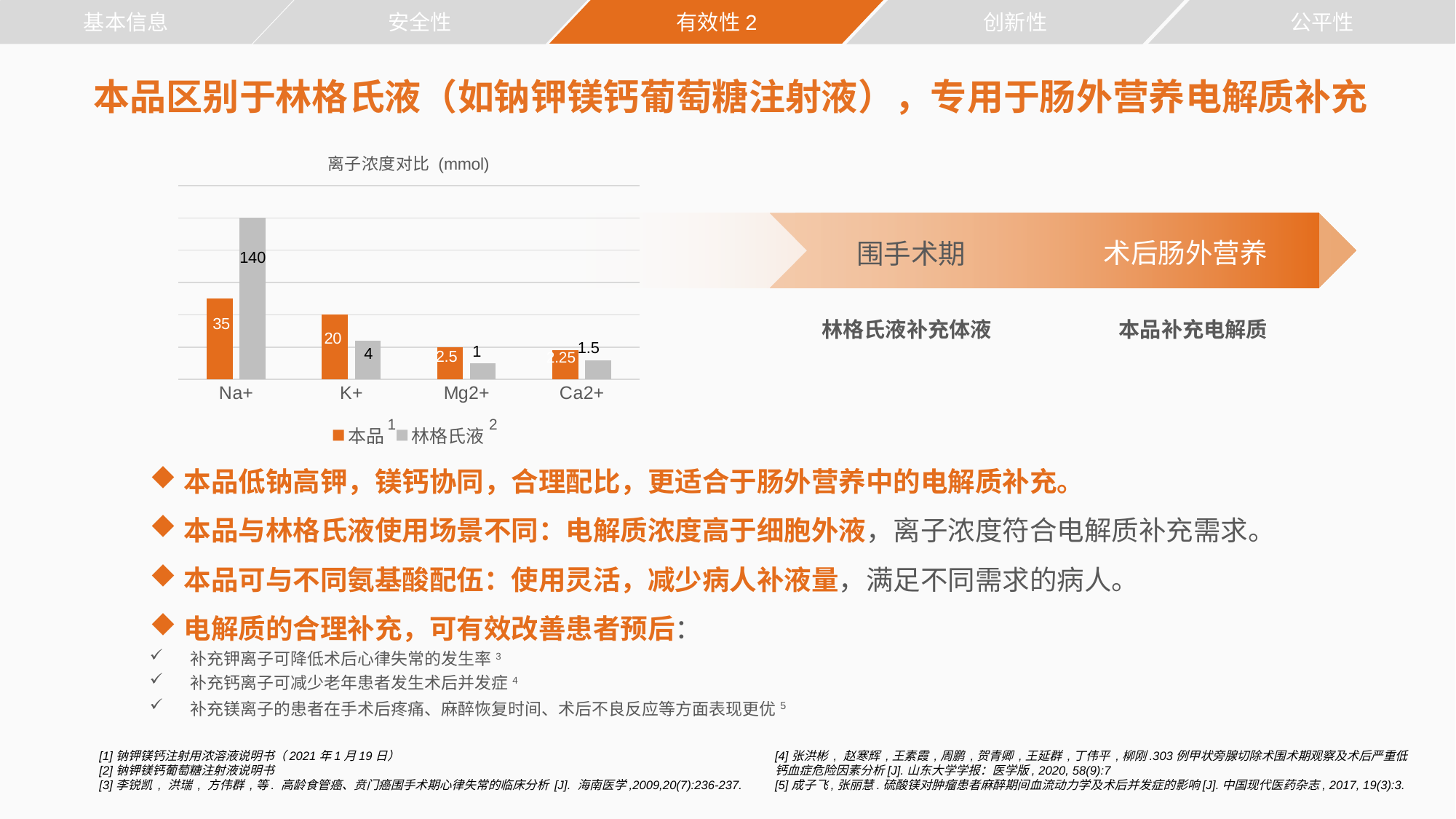

有效性2
公平性
基本信息
安全性
创新性
本品区别于林格氏液（如钠钾镁钙葡萄糖注射液），专用于肠外营养电解质补充

### Chart: 离子浓度对比 (mmol)

| Category | 本品 | 林格氏液 |
|---|---|---|
| Na+ | 25.0 | 50.0 |
| K+ | 20.0 | 12.0 |
| Mg2+ | 10.0 | 5.0 |
| Ca2+ | 9.0 | 6.0 |
140
35
20
1.5
1
4
2.5
2.25

术后肠外营养
围手术期
林格氏液补充体液
本品补充电解质
2
1
本品低钠高钾，镁钙协同，合理配比，更适合于肠外营养中的电解质补充。
本品与林格氏液使用场景不同：电解质浓度高于细胞外液，离子浓度符合电解质补充需求。
本品可与不同氨基酸配伍：使用灵活，减少病人补液量，满足不同需求的病人。
电解质的合理补充，可有效改善患者预后：
补充钾离子可降低术后心律失常的发生率3
补充钙离子可减少老年患者发生术后并发症4
补充镁离子的患者在手术后疼痛、麻醉恢复时间、术后不良反应等方面表现更优5
[1]钠钾镁钙注射用浓溶液说明书（2021年1月19日）
[2]钠钾镁钙葡萄糖注射液说明书
[3]李锐凯 , 洪瑞 , ⽅伟群 ,等. ⾼龄⾷管癌、贲门癌围⼿术期⼼律失常的临床分析 [J]. 海南医学,2009,20(7):236-237.

[4]张洪彬 , 赵寒辉 ,王素霞 ,周鹏 ,贺青卿 ,王延群 ,丁伟平 ,柳刚.303例甲状旁腺切除术围术期观察及术后严重低钙血症危险因素分析[J].山东大学学报：医学版, 2020, 58(9):7
[5]成子飞,张丽慧.硫酸镁对肿瘤患者麻醉期间血流动力学及术后并发症的影响[J].中国现代医药杂志, 2017, 19(3):3.